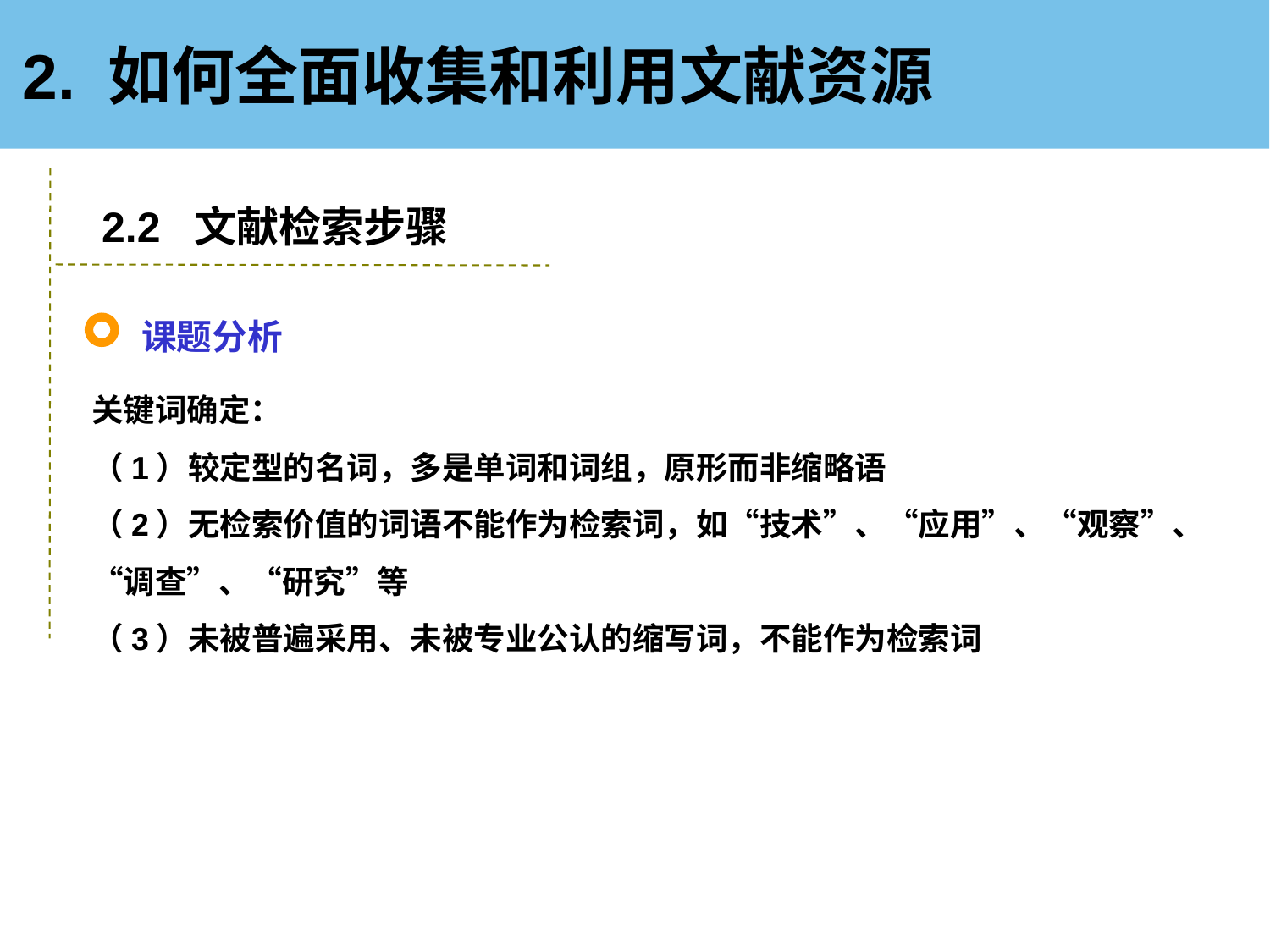

2. 如何全面收集和利用文献资源

2.2  文献检索步骤
课题分析

关键词确定：
（1）较定型的名词，多是单词和词组，原形而非缩略语
（2）无检索价值的词语不能作为检索词，如“技术”、“应用”、“观察”、“调查”、“研究”等
（3）未被普遍采用、未被专业公认的缩写词，不能作为检索词